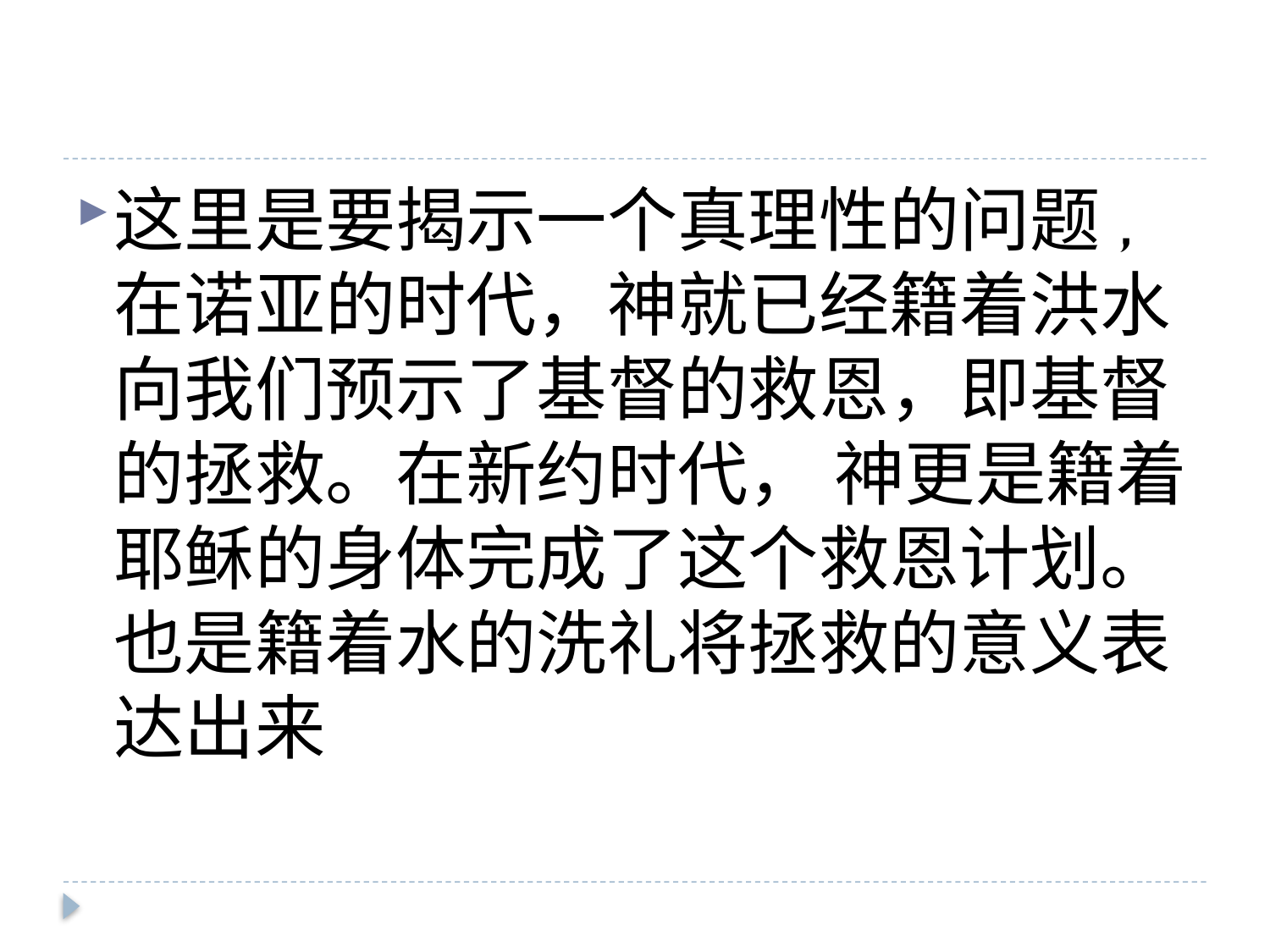

#
这里是要揭示一个真理性的问题, 在诺亚的时代，神就已经籍着洪水向我们预示了基督的救恩，即基督的拯救。在新约时代， 神更是籍着耶稣的身体完成了这个救恩计划。也是籍着水的洗礼将拯救的意义表达出来